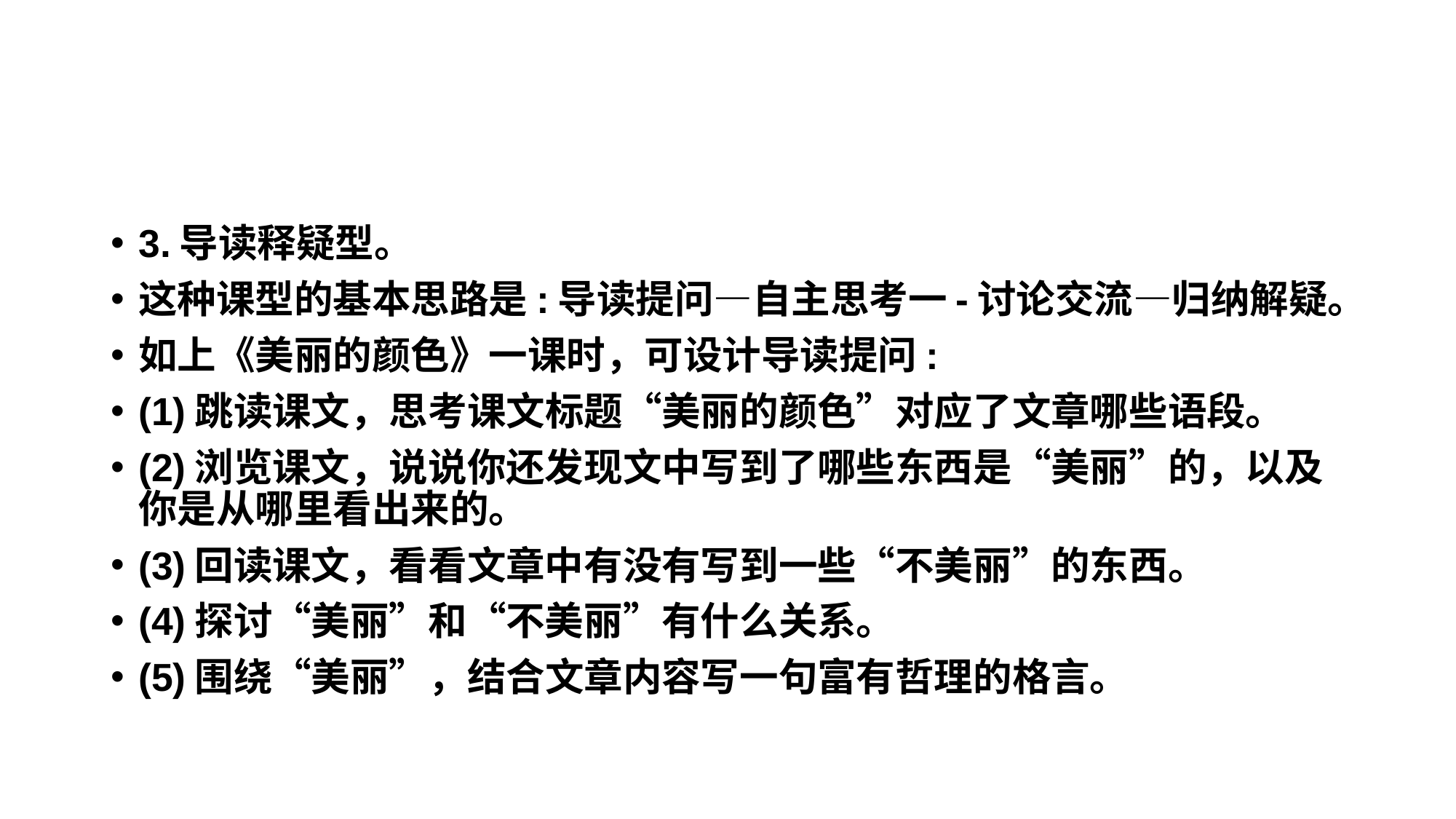

#
3.导读释疑型。
这种课型的基本思路是:导读提问—自主思考一-讨论交流—归纳解疑。
如上《美丽的颜色》一课时，可设计导读提问:
(1)跳读课文，思考课文标题“美丽的颜色”对应了文章哪些语段。
(2)浏览课文，说说你还发现文中写到了哪些东西是“美丽”的，以及你是从哪里看出来的。
(3)回读课文，看看文章中有没有写到一些“不美丽”的东西。
(4)探讨“美丽”和“不美丽”有什么关系。
(5)围绕“美丽”，结合文章内容写一句富有哲理的格言。